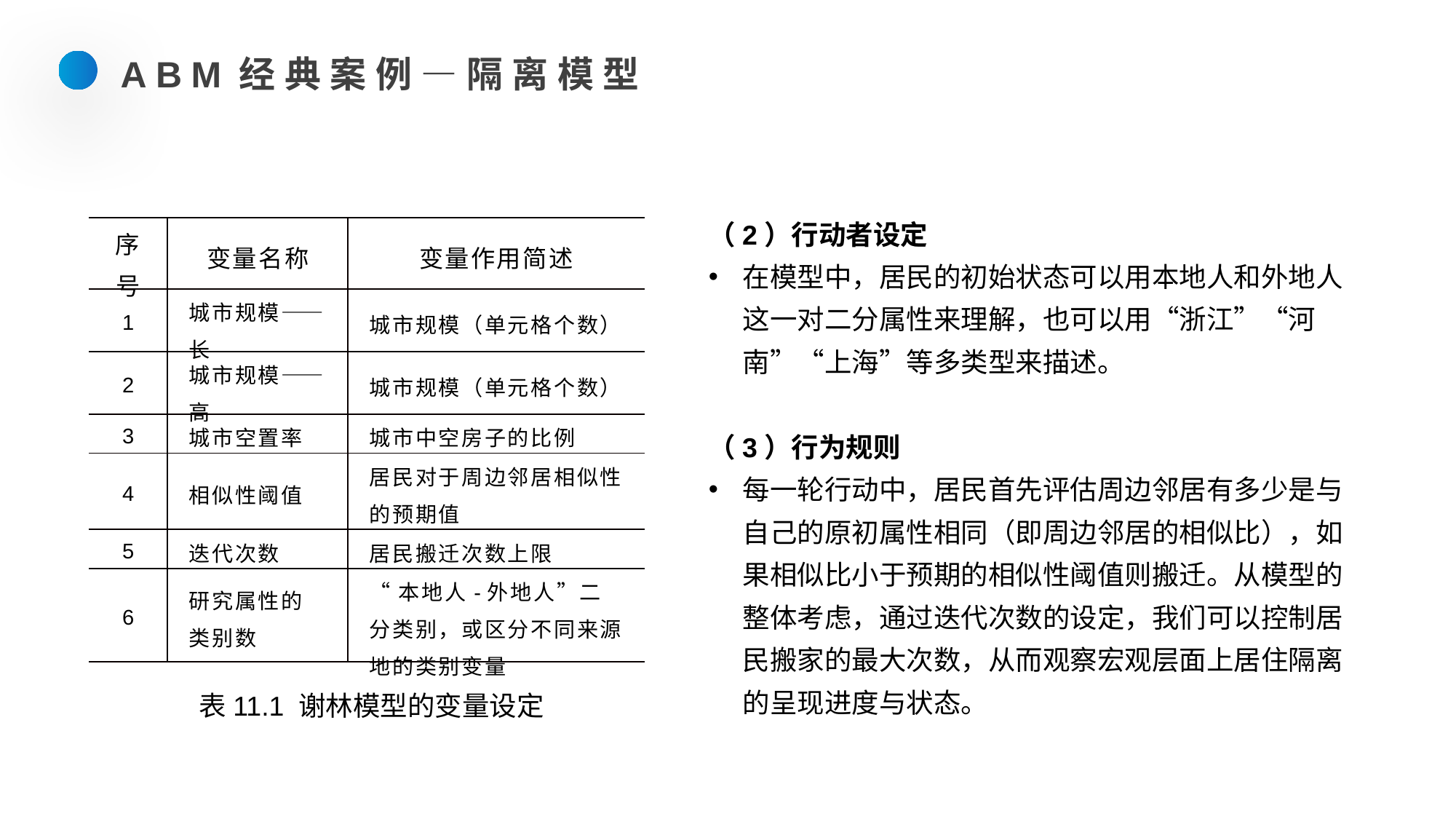

ABM经典案例—隔离模型

（2）行动者设定
在模型中，居民的初始状态可以用本地人和外地人这一对二分属性来理解，也可以用“浙江”“河南”“上海”等多类型来描述。

（3）行为规则
每一轮行动中，居民首先评估周边邻居有多少是与自己的原初属性相同（即周边邻居的相似比），如果相似比小于预期的相似性阈值则搬迁。从模型的整体考虑，通过迭代次数的设定，我们可以控制居民搬家的最大次数，从而观察宏观层面上居住隔离的呈现进度与状态。
| 序号 | 变量名称 | 变量作用简述 |
| --- | --- | --- |
| 1 | 城市规模——长 | 城市规模（单元格个数） |
| 2 | 城市规模——高 | 城市规模（单元格个数） |
| 3 | 城市空置率 | 城市中空房子的比例 |
| 4 | 相似性阈值 | 居民对于周边邻居相似性的预期值 |
| 5 | 迭代次数 | 居民搬迁次数上限 |
| 6 | 研究属性的类别数 | “本地人-外地人”二分类别，或区分不同来源地的类别变量 |
表11.1 谢林模型的变量设定